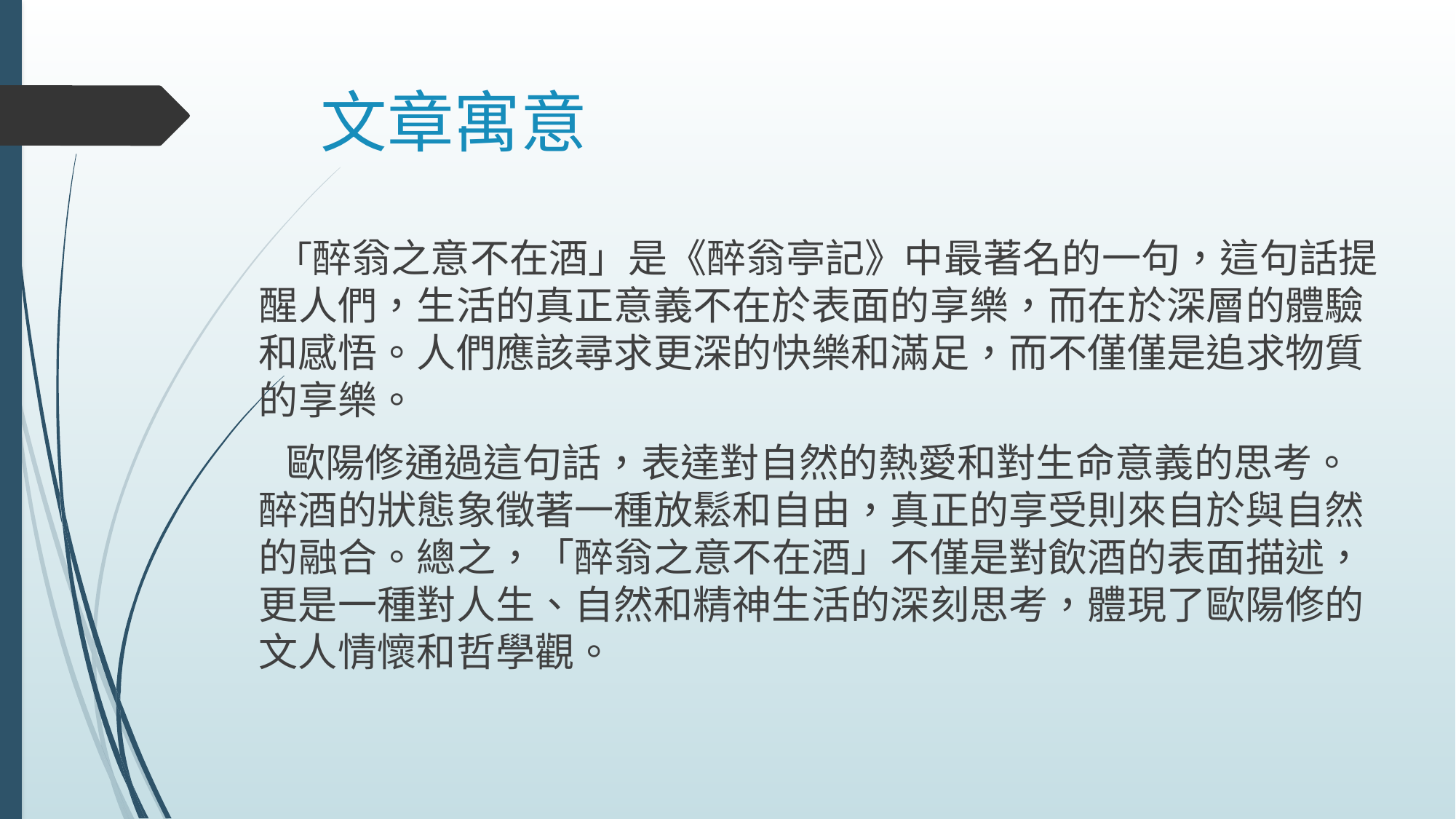

# 文章寓意
 「醉翁之意不在酒」是《醉翁亭記》中最著名的一句，這句話提醒人們，生活的真正意義不在於表面的享樂，而在於深層的體驗和感悟。人們應該尋求更深的快樂和滿足，而不僅僅是追求物質的享樂。
  歐陽修通過這句話，表達對自然的熱愛和對生命意義的思考。醉酒的狀態象徵著一種放鬆和自由，真正的享受則來自於與自然的融合。總之，「醉翁之意不在酒」不僅是對飲酒的表面描述，更是一種對人生、自然和精神生活的深刻思考，體現了歐陽修的文人情懷和哲學觀。